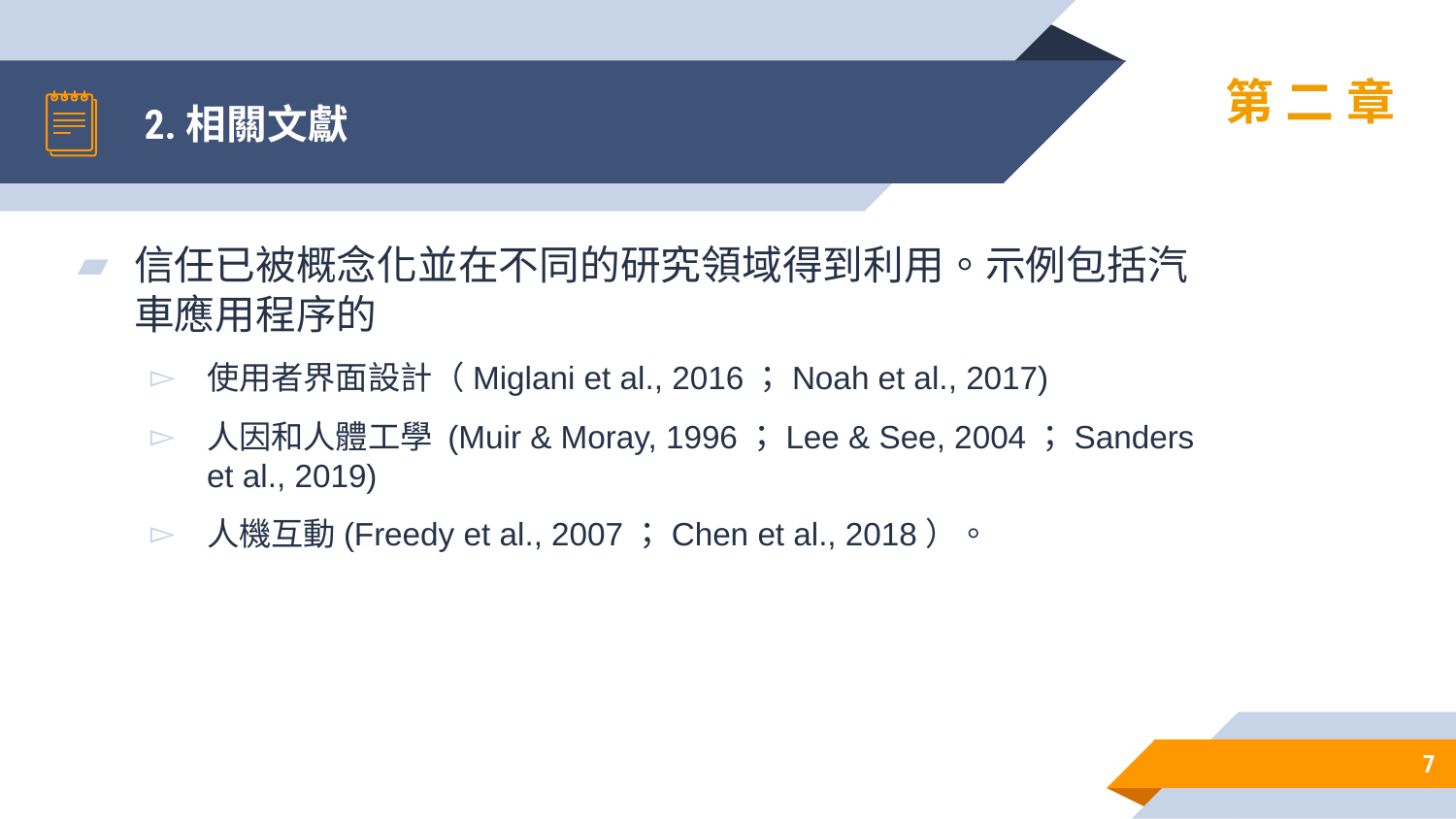

# 2.相關文獻
第二章

信任已被概念化並在不同的研究領域得到利⽤。⽰例包括汽車應⽤程序的
使用者界⾯設計（Miglani et al., 2016；Noah et al., 2017)
⼈因和⼈體⼯學 (Muir & Moray, 1996；Lee & See, 2004；Sanders et al., 2019)
⼈機互動(Freedy et al., 2007；Chen et al., 2018）。
7